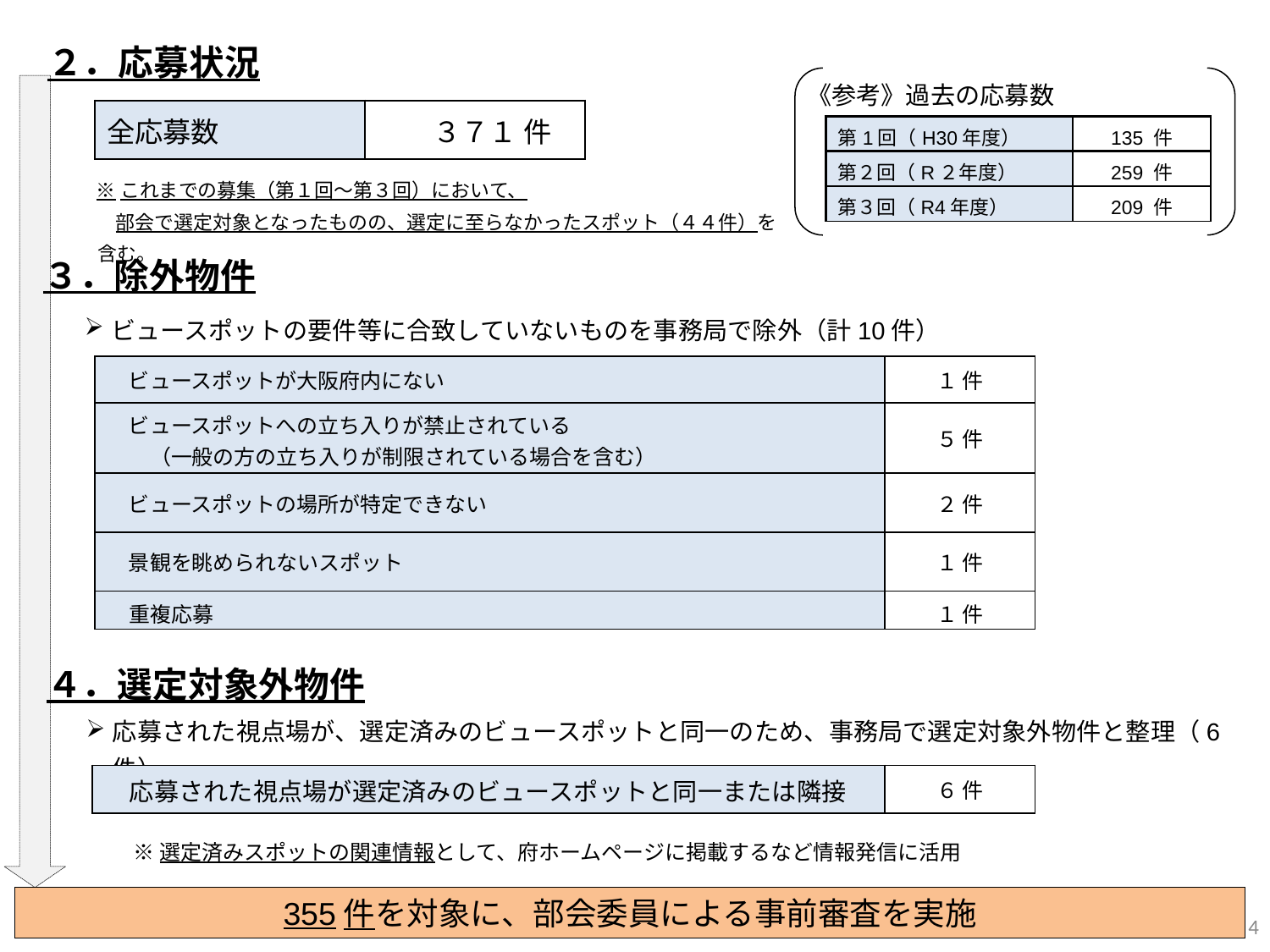

２．応募状況

《参考》過去の応募数
| 全応募数 | ３７１ 件 |
| --- | --- |
| 第1回（H30年度） | 135 件 |
| --- | --- |
| 第２回（R２年度） | 259 件 |
| 第３回（R4年度） | 209 件 |
※これまでの募集（第１回～第３回）において、
　部会で選定対象となったものの、選定に至らなかったスポット（４４件）を含む。
３．除外物件
ビュースポットの要件等に合致していないものを事務局で除外（計10件）
| ビュースポットが大阪府内にない | １ 件 |
| --- | --- |
| ビュースポットへの立ち入りが禁止されている 　　（一般の方の立ち入りが制限されている場合を含む） | ５ 件 |
| ビュースポットの場所が特定できない | ２ 件 |
| 景観を眺められないスポット | １ 件 |
| 重複応募 | １ 件 |

４．選定対象外物件
応募された視点場が、選定済みのビュースポットと同一のため、事務局で選定対象外物件と整理（6件）
| 応募された視点場が選定済みのビュースポットと同一または隣接 | ６ 件 |
| --- | --- |
※選定済みスポットの関連情報として、府ホームページに掲載するなど情報発信に活用
355件を対象に、部会委員による事前審査を実施
4